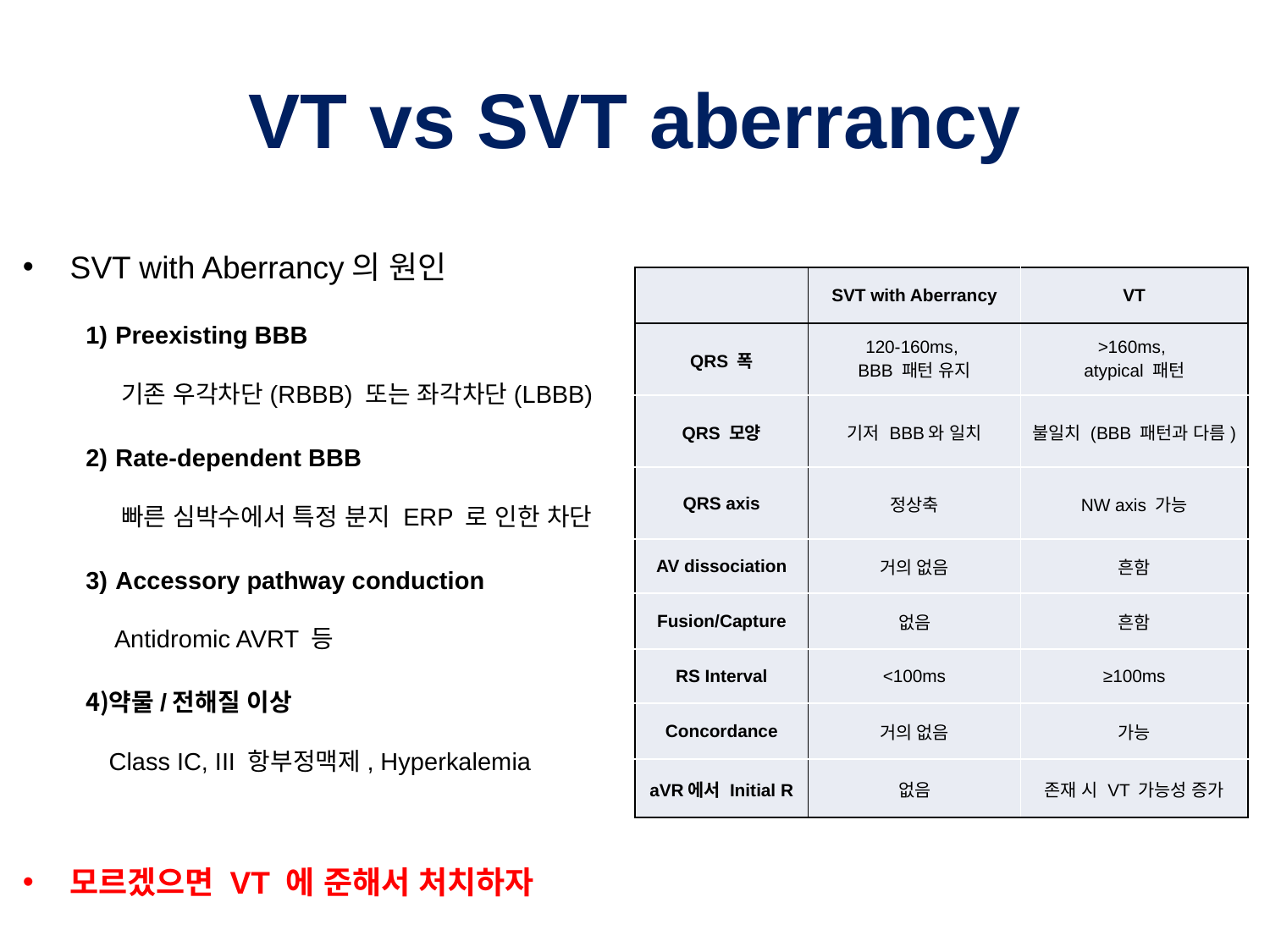

# VT vs SVT aberrancy
SVT with Aberrancy의 원인
 Preexisting BBB
 기존 우각차단(RBBB) 또는 좌각차단(LBBB)
 Rate-dependent BBB
 빠른 심박수에서 특정 분지 ERP 로 인한 차단
 Accessory pathway conduction
 Antidromic AVRT 등
약물/전해질 이상
Class IC, III 항부정맥제, Hyperkalemia

모르겠으면 VT 에 준해서 처치하자
|  | SVT with Aberrancy | VT |
| --- | --- | --- |
| QRS 폭 | 120-160ms, BBB 패턴 유지 | >160ms, atypical 패턴 |
| QRS 모양 | 기저 BBB와 일치 | 불일치 (BBB 패턴과 다름) |
| QRS axis | 정상축 | NW axis 가능 |
| AV dissociation | 거의 없음 | 흔함 |
| Fusion/Capture | 없음 | 흔함 |
| RS Interval | <100ms | ≥100ms |
| Concordance | 거의 없음 | 가능 |
| aVR에서 Initial R | 없음 | 존재 시 VT 가능성 증가 |